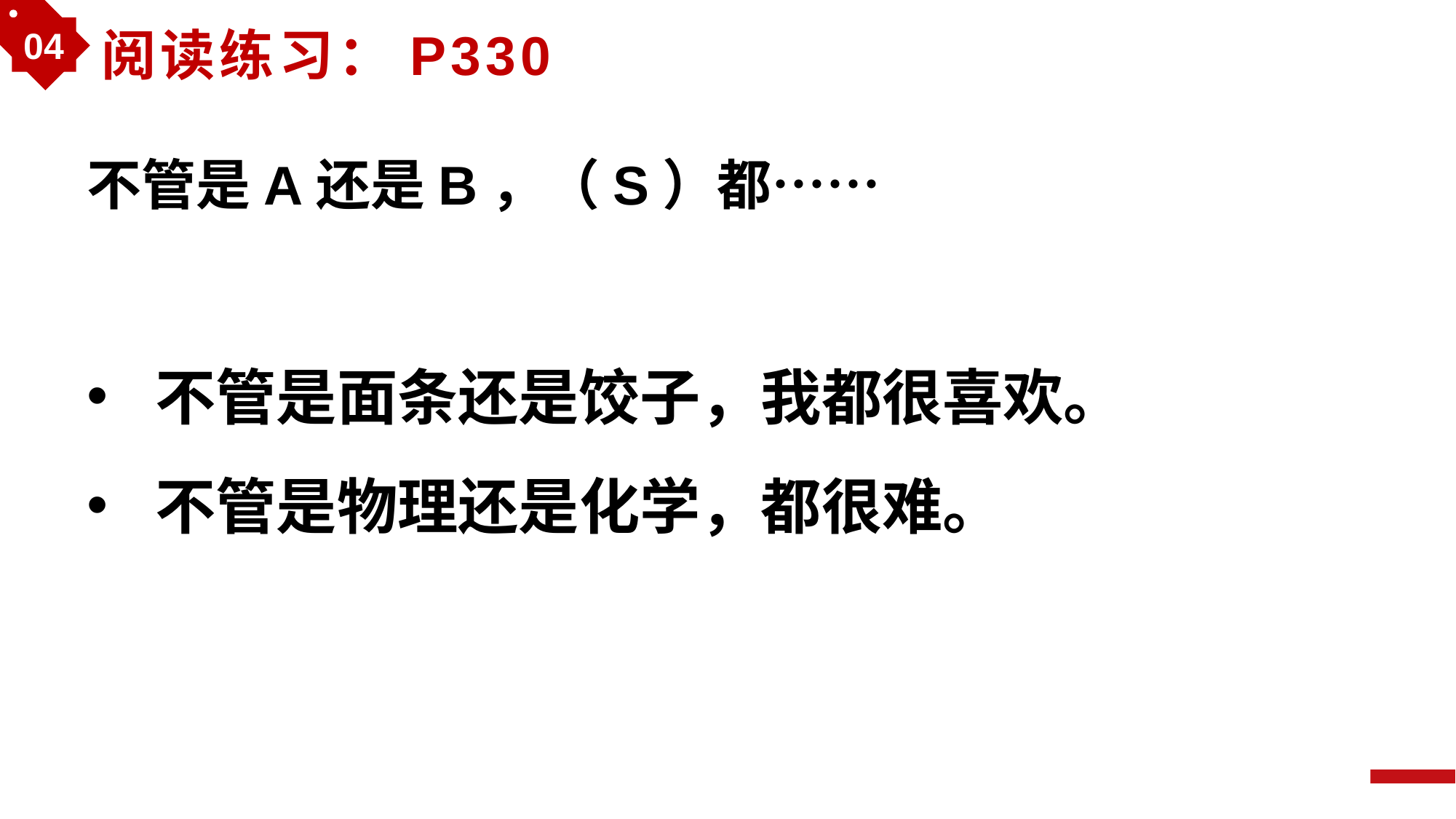

04
阅读练习：P330
不管是A还是B，（S）都……
不管是面条还是饺子，我都很喜欢。
不管是物理还是化学，都很难。